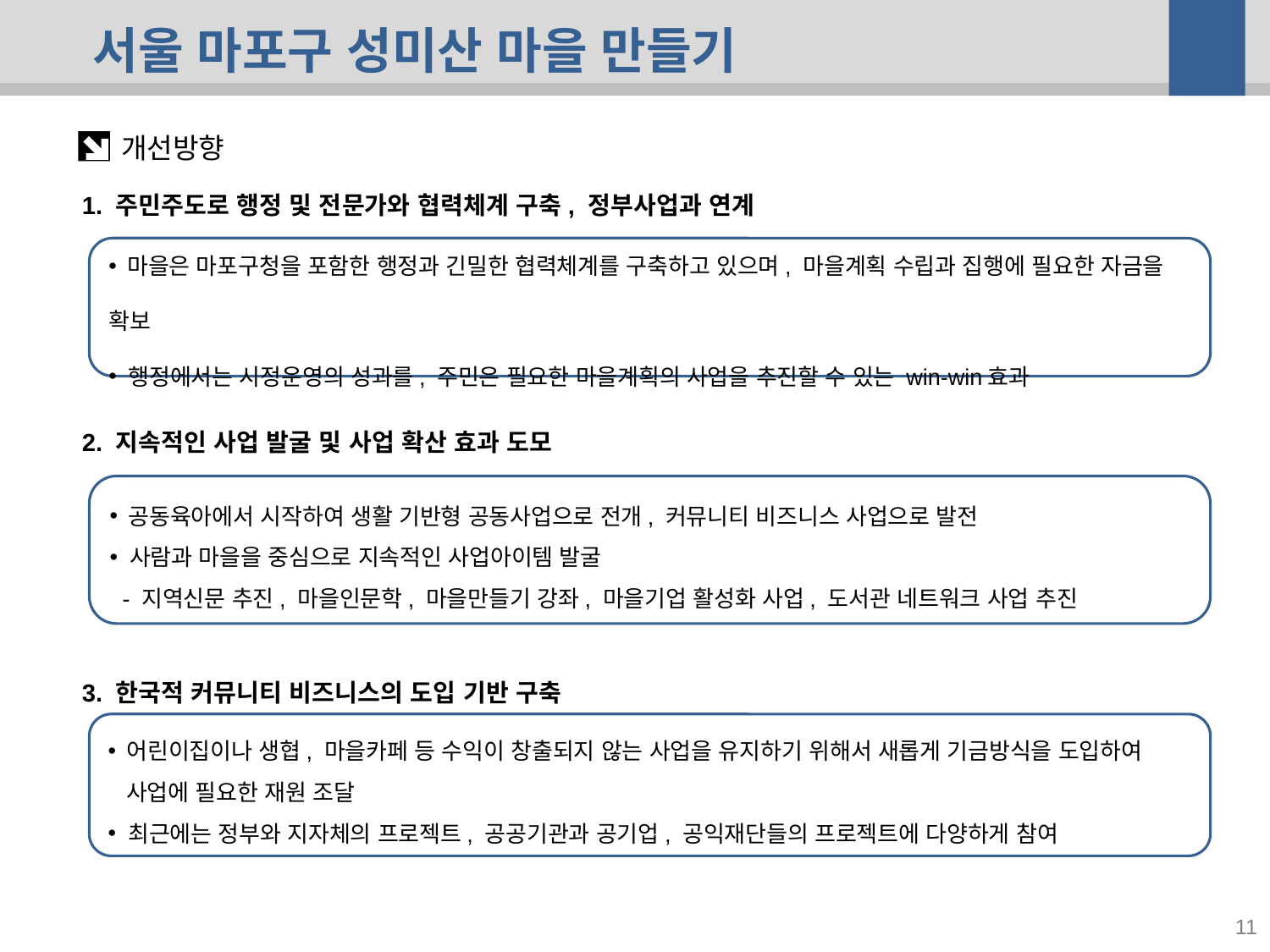

서울 마포구 성미산 마을 만들기

개선방향

1. 주민주도로 행정 및 전문가와 협력체계 구축, 정부사업과 연계
 마을은 마포구청을 포함한 행정과 긴밀한 협력체계를 구축하고 있으며, 마을계획 수립과 집행에 필요한 자금을 확보
 행정에서는 시정운영의 성과를, 주민은 필요한 마을계획의 사업을 추진할 수 있는 win-win효과
2. 지속적인 사업 발굴 및 사업 확산 효과 도모
 공동육아에서 시작하여 생활 기반형 공동사업으로 전개, 커뮤니티 비즈니스 사업으로 발전
 사람과 마을을 중심으로 지속적인 사업아이템 발굴
  - 지역신문 추진, 마을인문학, 마을만들기 강좌, 마을기업 활성화 사업, 도서관 네트워크 사업 추진
3. 한국적 커뮤니티 비즈니스의 도입 기반 구축
 어린이집이나 생협, 마을카페 등 수익이 창출되지 않는 사업을 유지하기 위해서 새롭게 기금방식을 도입하여
  사업에 필요한 재원 조달
 최근에는 정부와 지자체의 프로젝트, 공공기관과 공기업, 공익재단들의 프로젝트에 다양하게 참여